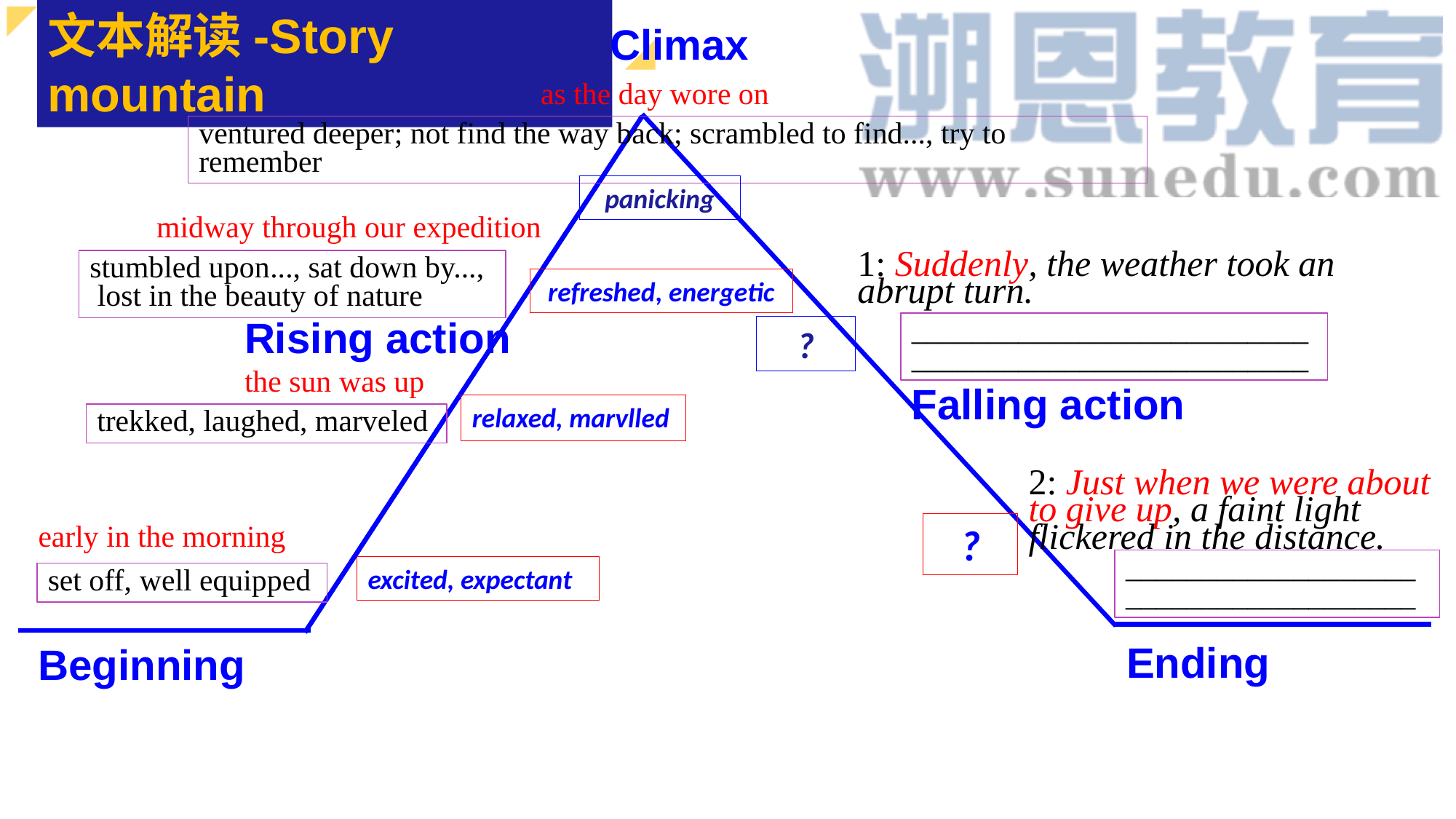

文本解读-Story mountain

Climax

as the day wore on
ventured deeper; not find the way back; scrambled to find..., try to remember
panicking
midway through our expedition
stumbled upon..., sat down by...,
 lost in the beauty of nature
1: Suddenly, the weather took an abrupt turn.
refreshed, energetic
Rising action
____________________________________________________
?
the sun was up
Falling action
relaxed, marvlled
trekked, laughed, marveled
2: Just when we were about to give up, a faint light flickered in the distance.
?
early in the morning
______________________________________
excited, expectant
set off, well equipped
Ending
Beginning